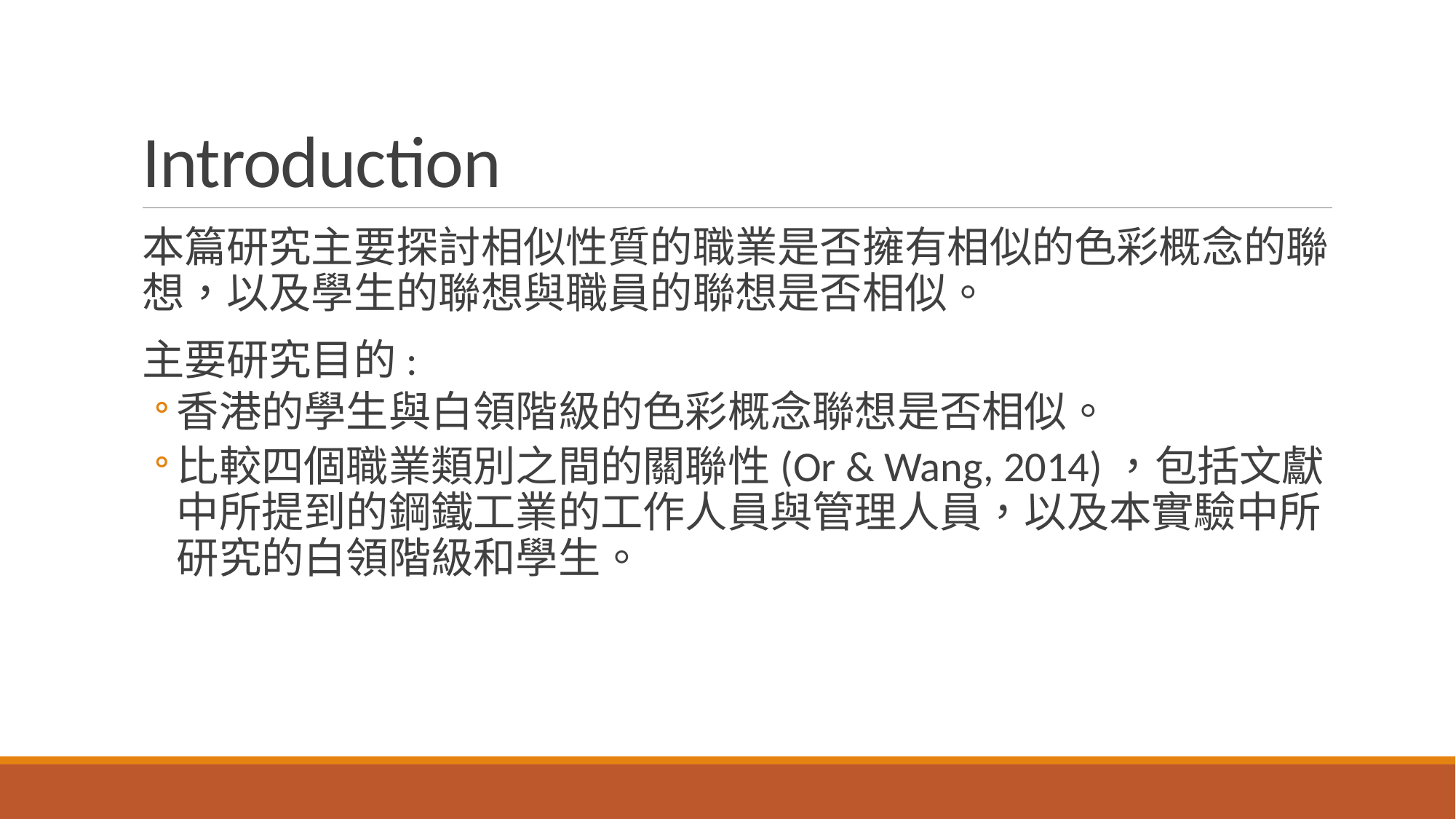

# Introduction
本篇研究主要探討相似性質的職業是否擁有相似的色彩概念的聯想，以及學生的聯想與職員的聯想是否相似。
主要研究目的:
香港的學生與白領階級的色彩概念聯想是否相似。
比較四個職業類別之間的關聯性(Or & Wang, 2014)，包括文獻中所提到的鋼鐵工業的工作人員與管理人員，以及本實驗中所研究的白領階級和學生。